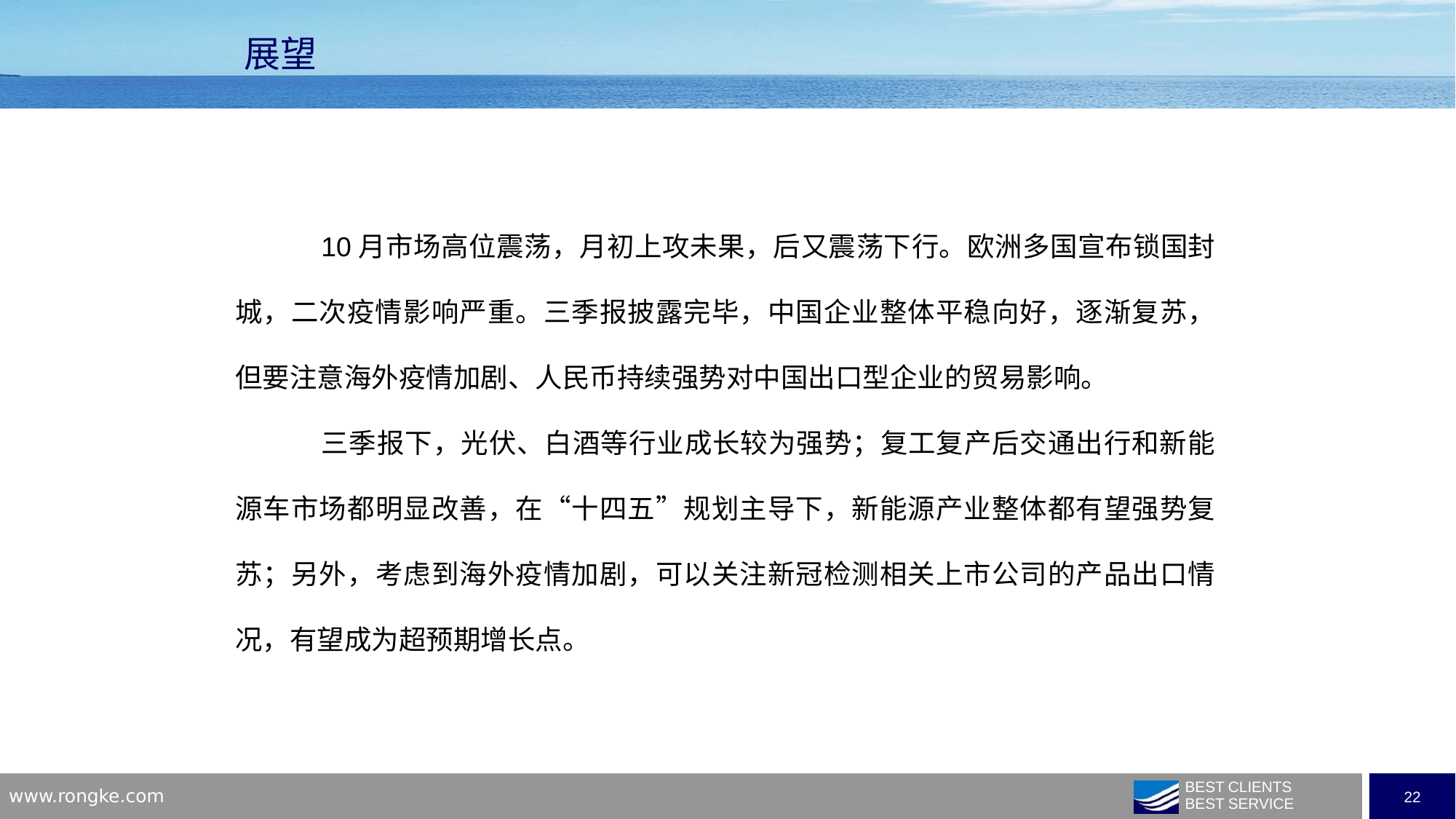

展望

10月市场高位震荡，月初上攻未果，后又震荡下行。欧洲多国宣布锁国封城，二次疫情影响严重。三季报披露完毕，中国企业整体平稳向好，逐渐复苏，但要注意海外疫情加剧、人民币持续强势对中国出口型企业的贸易影响。
三季报下，光伏、白酒等行业成长较为强势；复工复产后交通出行和新能源车市场都明显改善，在“十四五”规划主导下，新能源产业整体都有望强势复苏；另外，考虑到海外疫情加剧，可以关注新冠检测相关上市公司的产品出口情况，有望成为超预期增长点。